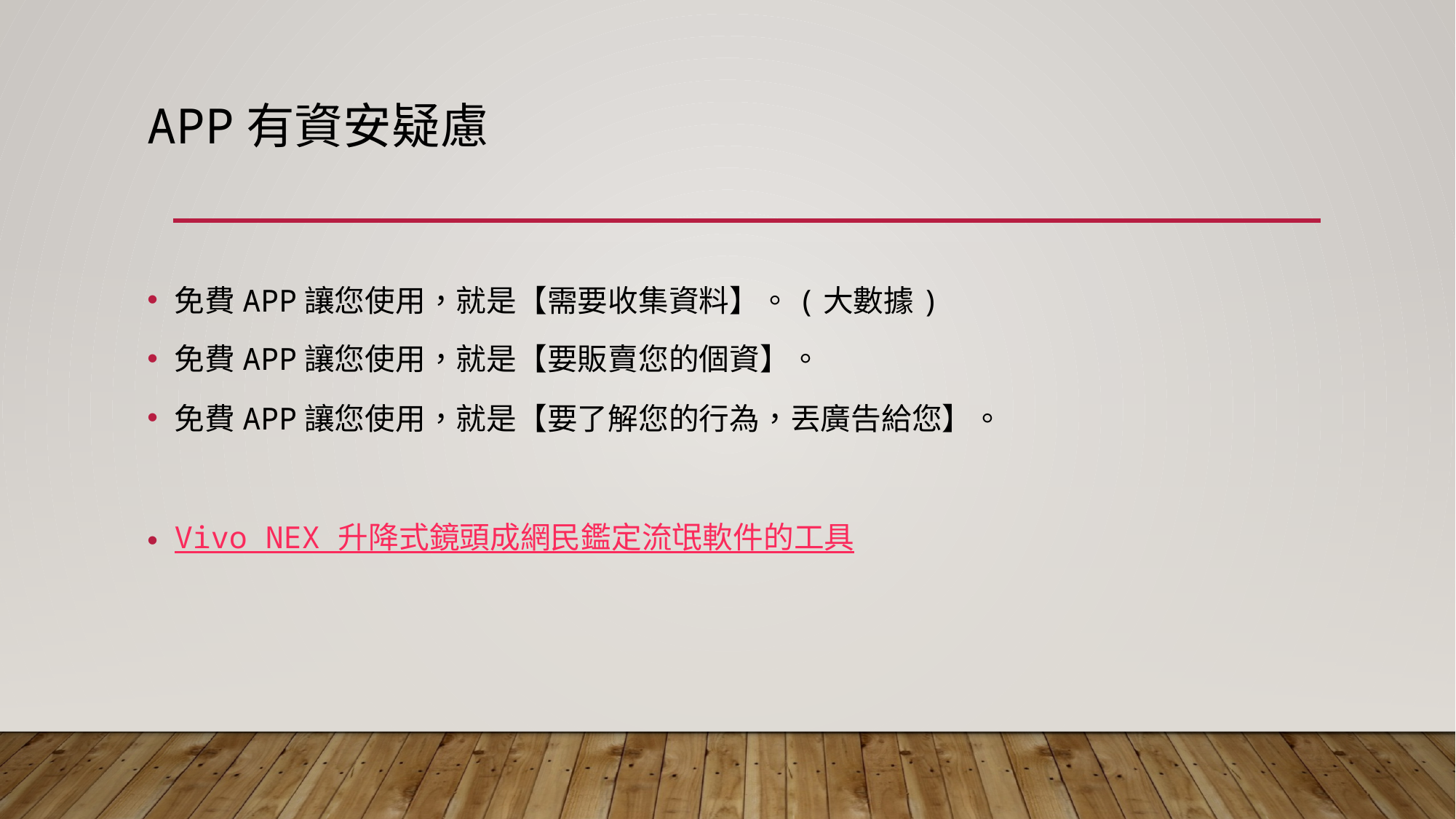

# APP有資安疑慮
免費APP讓您使用，就是【需要收集資料】。(大數據)
免費APP讓您使用，就是【要販賣您的個資】。
免費APP讓您使用，就是【要了解您的行為，丟廣告給您】。

Vivo NEX 升降式鏡頭成網民鑑定流氓軟件的工具